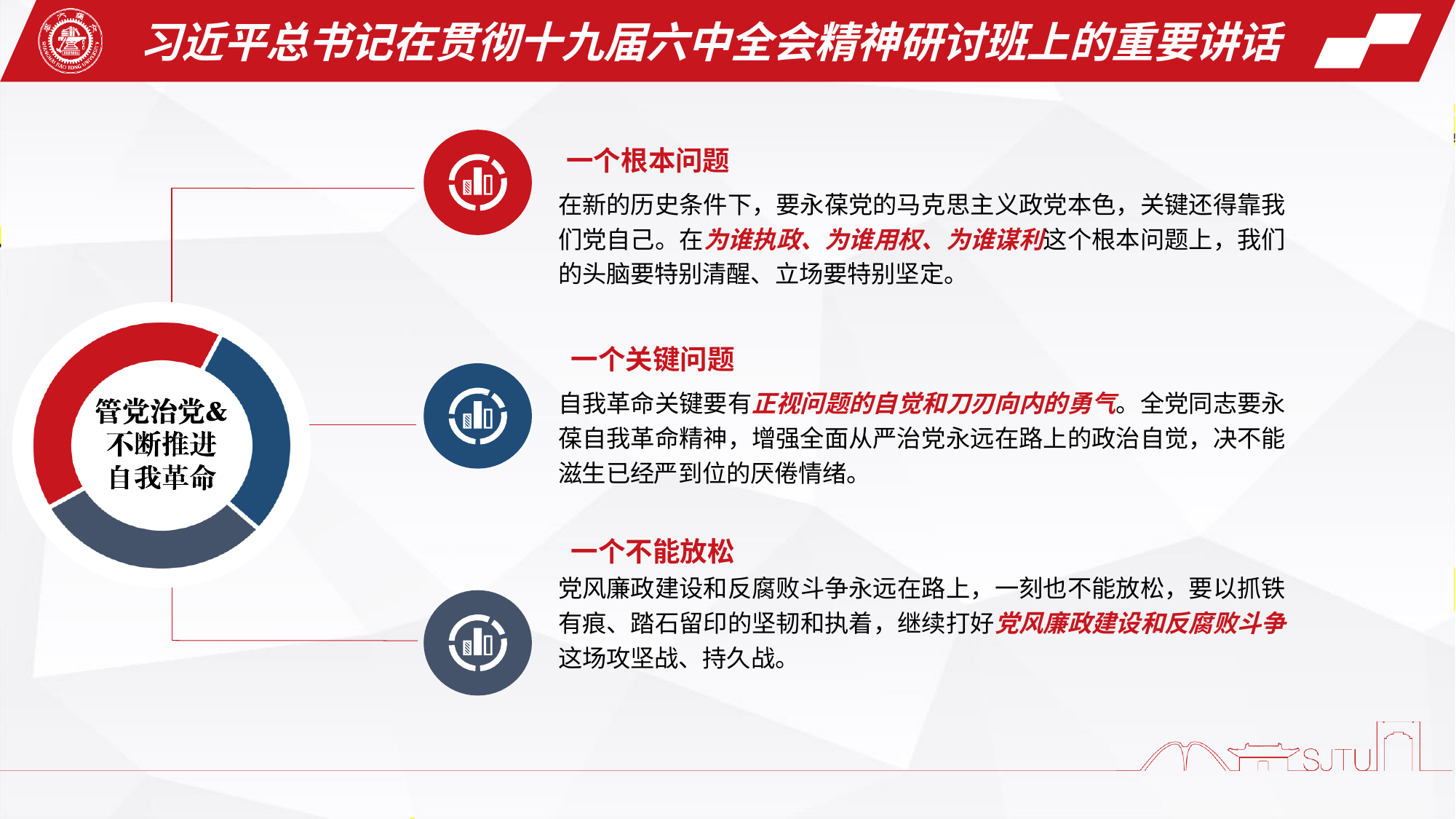

# 习近平总书记在贯彻十九届六中全会精神研讨班上的重要讲话
一个根本问题
在新的历史条件下，要永葆党的马克思主义政党本色，关键还得靠我 们党自己。在为谁执政、为谁用权、为谁谋利这个根本问题上，我们 的头脑要特别清醒、立场要特别坚定。

一个关键问题
自我革命关键要有正视问题的自觉和刀刃向内的勇气。全党同志要永 葆自我革命精神，增强全面从严治党永远在路上的政治自觉，决不能 滋生已经严到位的厌倦情绪。

一个不能放松
党风廉政建设和反腐败斗争永远在路上，一刻也不能放松，要以抓铁 有痕、踏石留印的坚韧和执着，继续打好党风廉政建设和反腐败斗争 这场攻坚战、持久战。